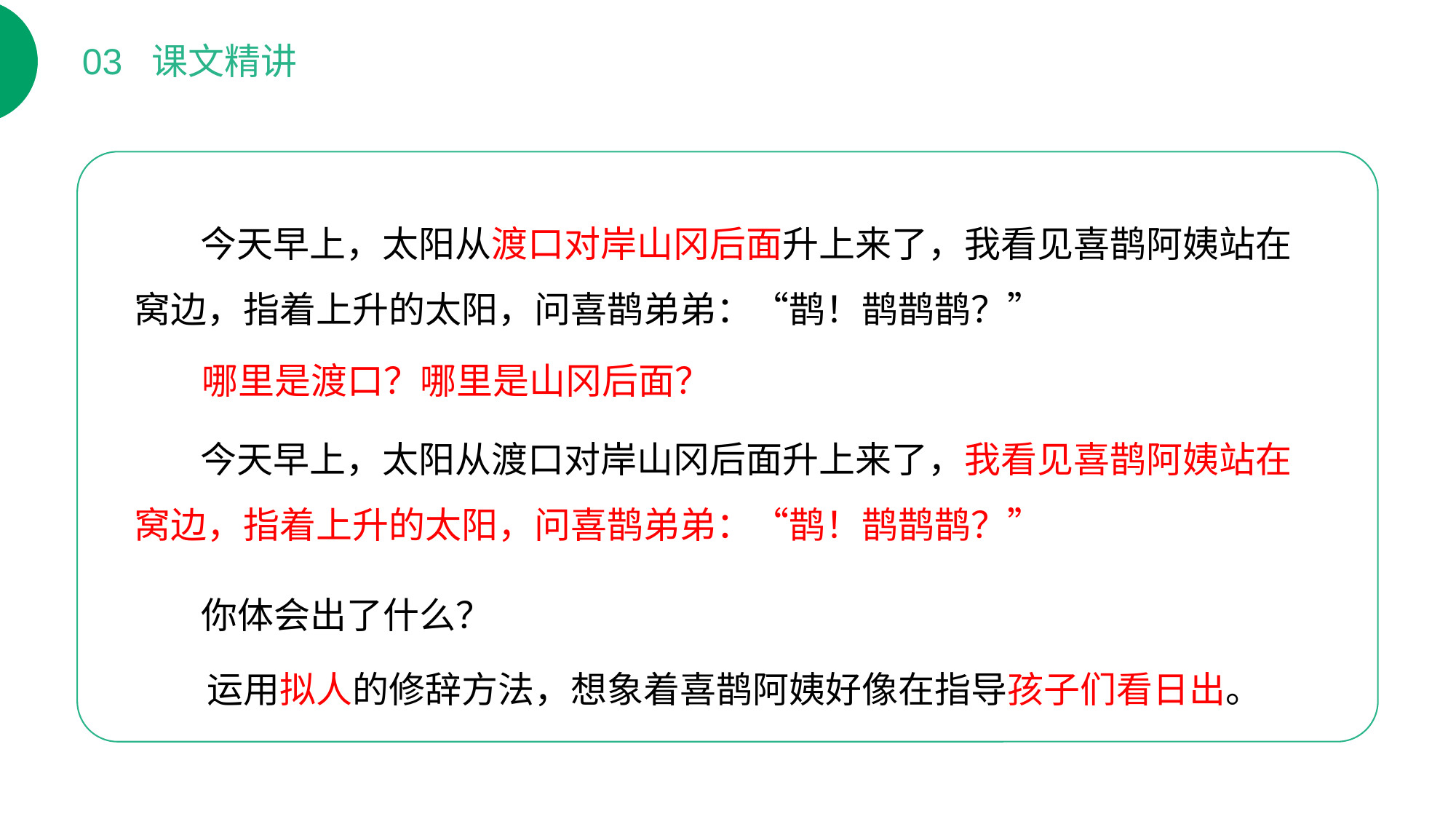

03  课文精讲
       今天早上，太阳从渡口对岸山冈后面升上来了，我看见喜鹊阿姨站在窝边，指着上升的太阳，问喜鹊弟弟：“鹊！鹊鹊鹊？”
哪里是渡口？哪里是山冈后面？
       今天早上，太阳从渡口对岸山冈后面升上来了，我看见喜鹊阿姨站在窝边，指着上升的太阳，问喜鹊弟弟：“鹊！鹊鹊鹊？”
你体会出了什么？
        运用拟人的修辞方法，想象着喜鹊阿姨好像在指导孩子们看日出。